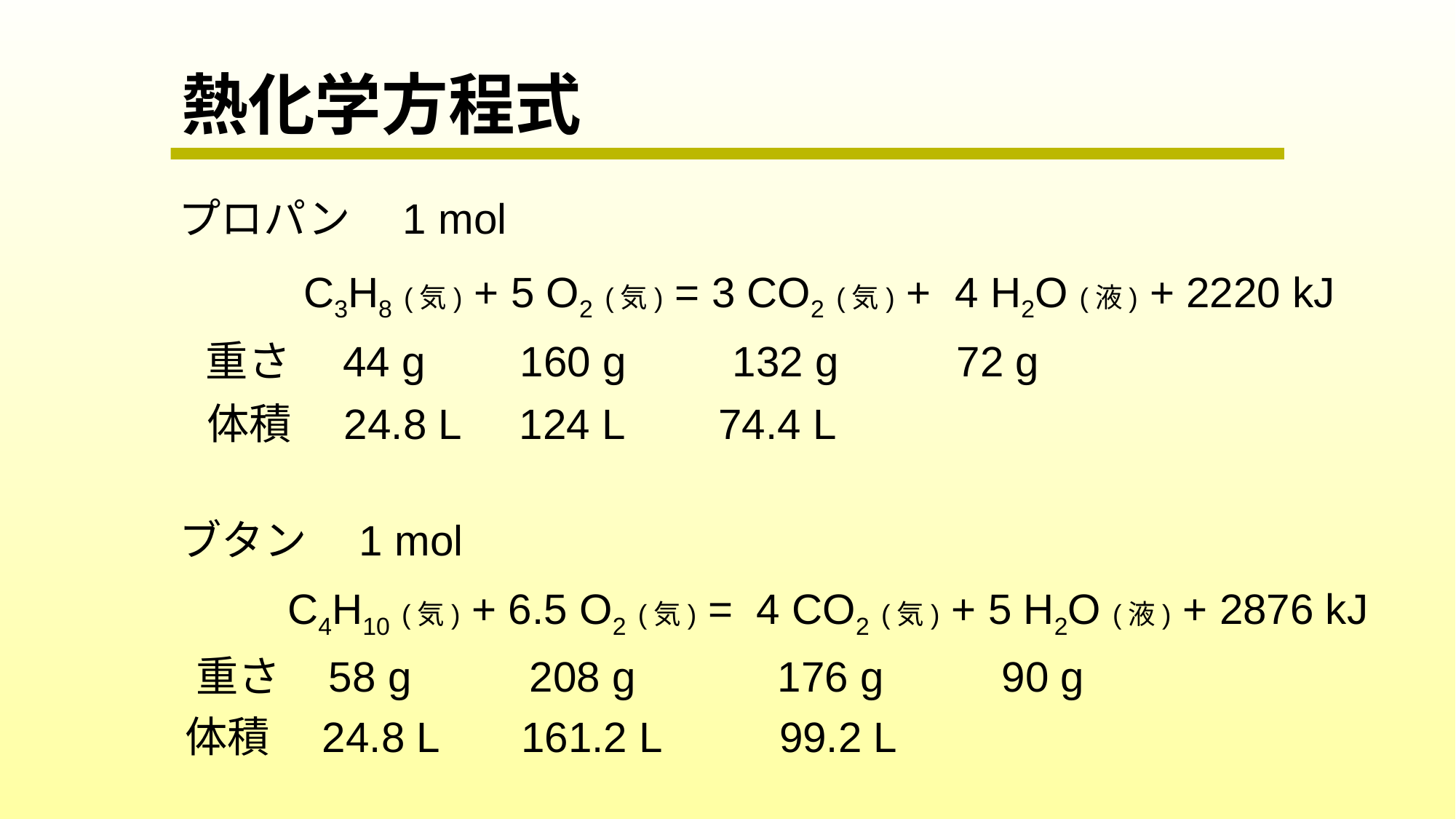

# 熱化学方程式
プロパン　1 mol
C3H8 (気) + 5 O2 (気) = 3 CO2 (気) +  4 H2O (液) + 2220 kJ
重さ　44 g        160 g         132 g          72 g
体積　24.8 L     124 L        74.4 L
ブタン　1 mol
C4H10 (気) + 6.5 O2 (気) =  4 CO2 (気) + 5 H2O (液) + 2876 kJ
重さ    58 g          208 g            176 g          90 g
体積　24.8 L       161.2 L          99.2 L